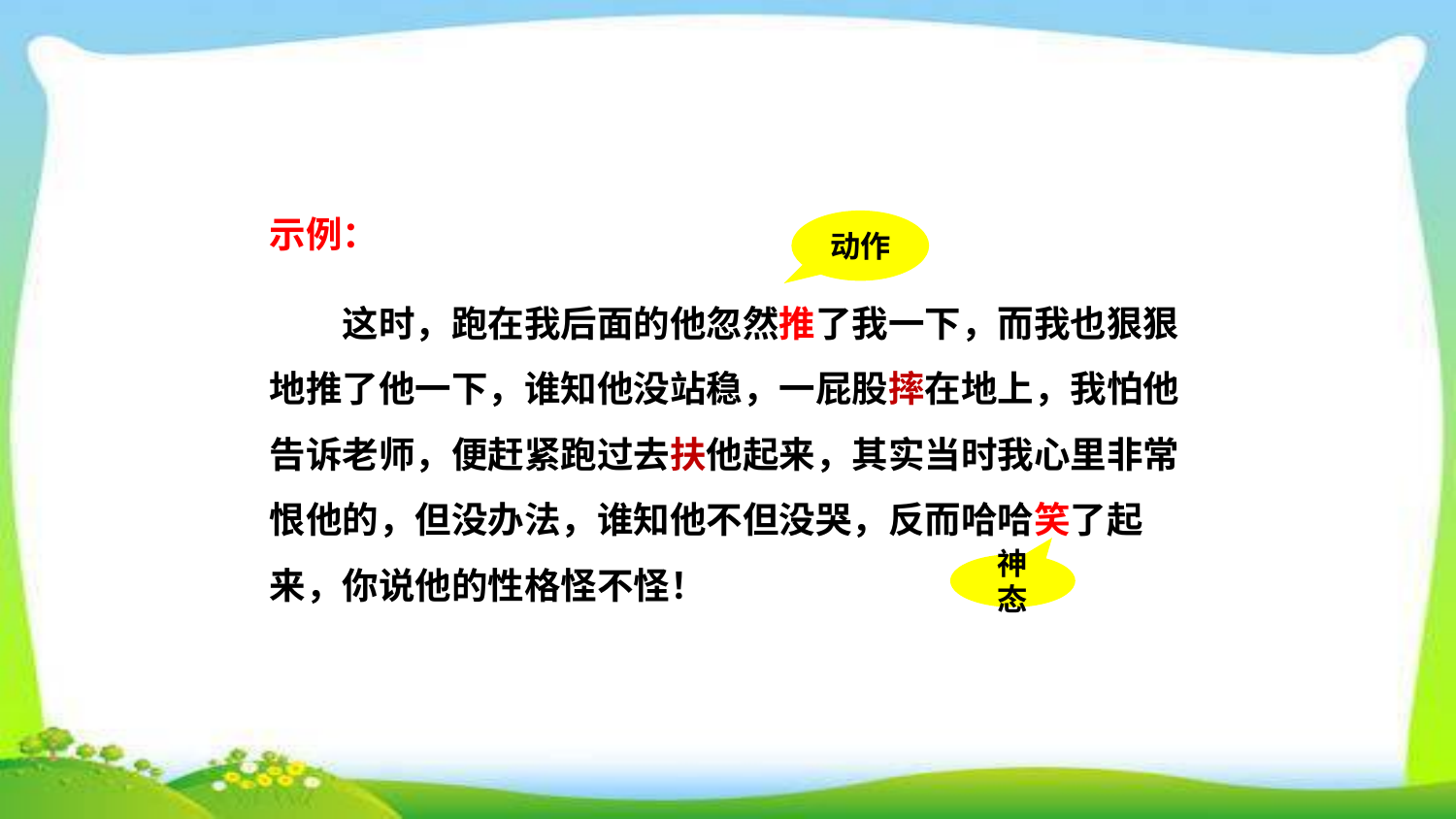

示例：
动作
这时，跑在我后面的他忽然推了我一下，而我也狠狠地推了他一下，谁知他没站稳，一屁股摔在地上，我怕他告诉老师，便赶紧跑过去扶他起来，其实当时我心里非常恨他的，但没办法，谁知他不但没哭，反而哈哈笑了起来，你说他的性格怪不怪！
神态